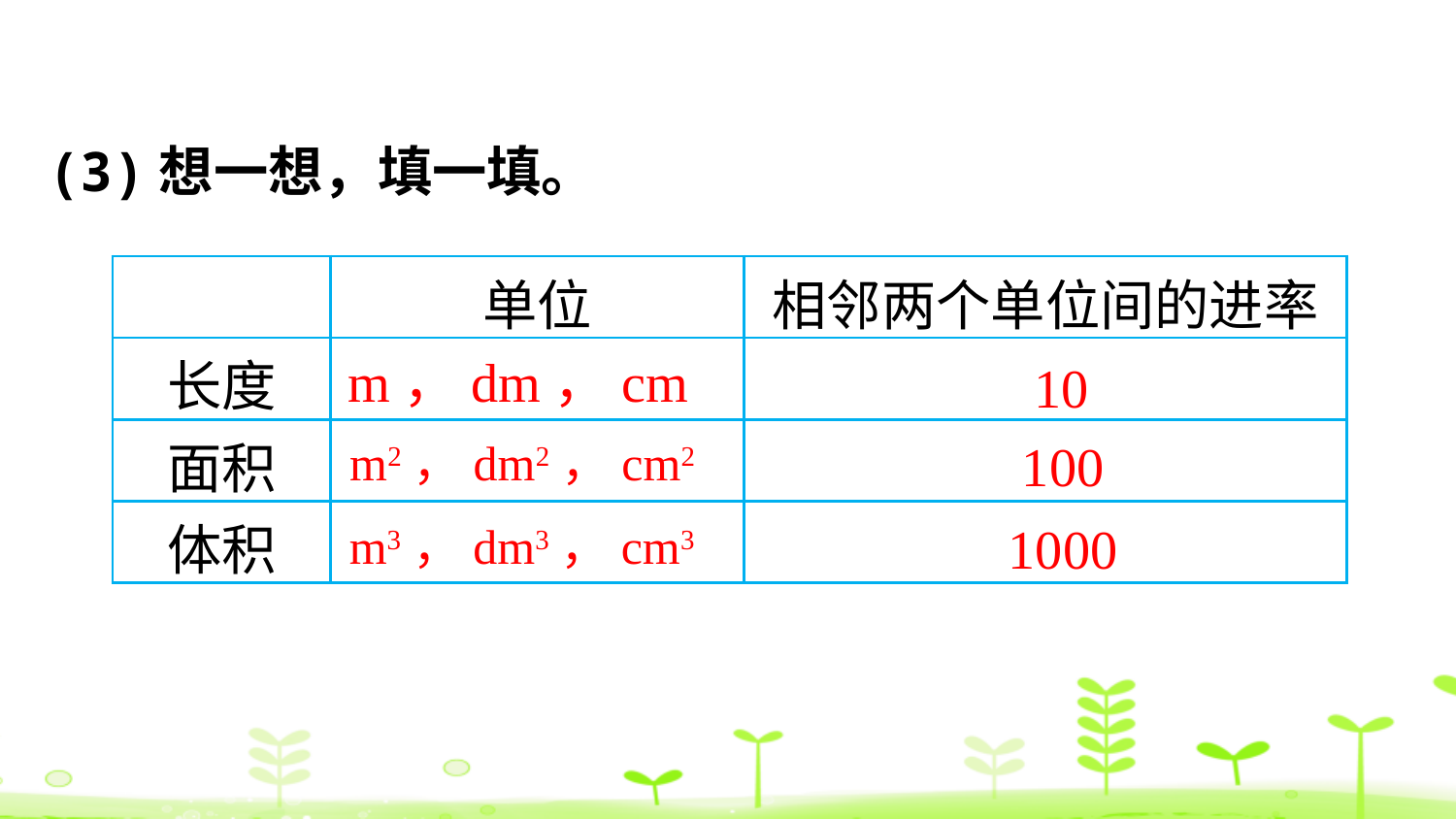

(3)想一想，填一填。
|  | 单位 | 相邻两个单位间的进率 |
| --- | --- | --- |
| 长度 |  |  |
| 面积 |  |  |
| 体积 |  |  |
m，dm，cm
10
100
m2，dm2，cm2
1000
m3，dm3，cm3